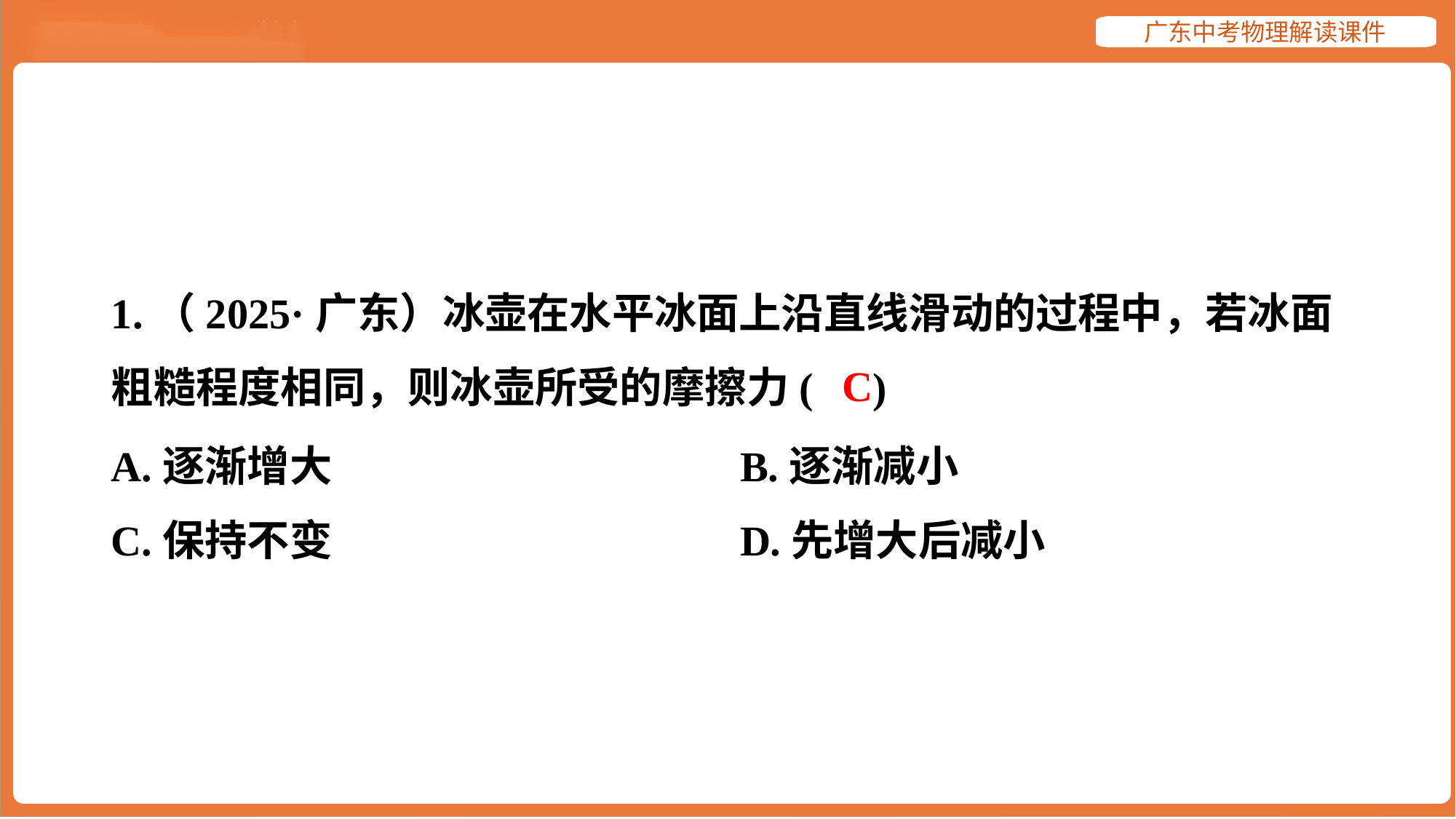

1.（2025·广东）冰壶在水平冰面上沿直线滑动的过程中，若冰面
粗糙程度相同，则冰壶所受的摩擦力(     )
C
A.逐渐增大	B.逐渐减小
C.保持不变	D.先增大后减小